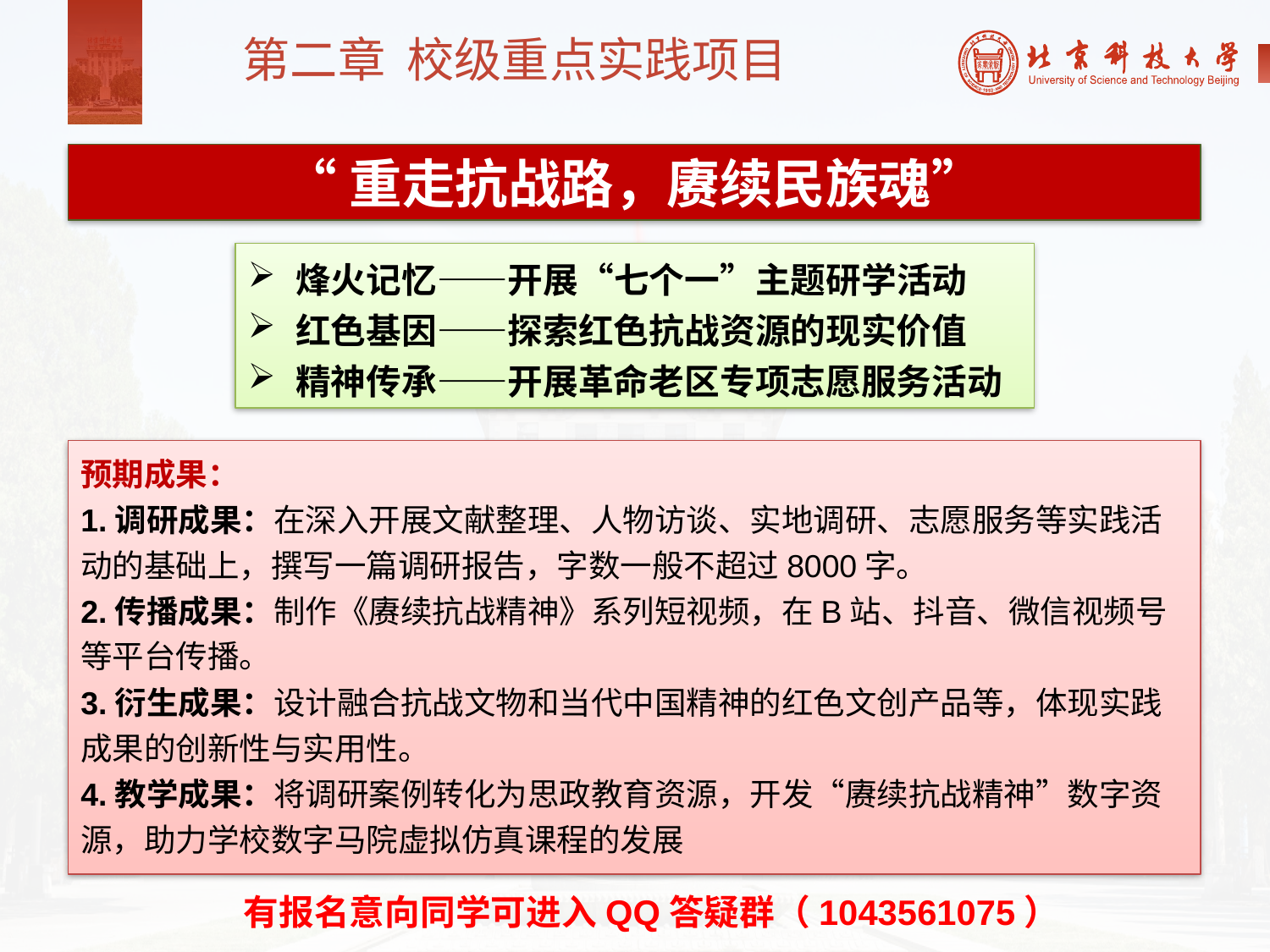

第二章  校级重点实践项目
“重走抗战路，赓续民族魂”
烽火记忆——开展“七个一”主题研学活动
红色基因——探索红色抗战资源的现实价值
精神传承——开展革命老区专项志愿服务活动
预期成果：
1.调研成果：在深入开展文献整理、人物访谈、实地调研、志愿服务等实践活动的基础上，撰写一篇调研报告，字数一般不超过8000字。
2.传播成果：制作《赓续抗战精神》系列短视频，在B站、抖音、微信视频号等平台传播。
3.衍生成果：设计融合抗战文物和当代中国精神的红色文创产品等，体现实践成果的创新性与实用性。
4.教学成果：将调研案例转化为思政教育资源，开发“赓续抗战精神”数字资源，助力学校数字马院虚拟仿真课程的发展
有报名意向同学可进入QQ答疑群（1043561075）